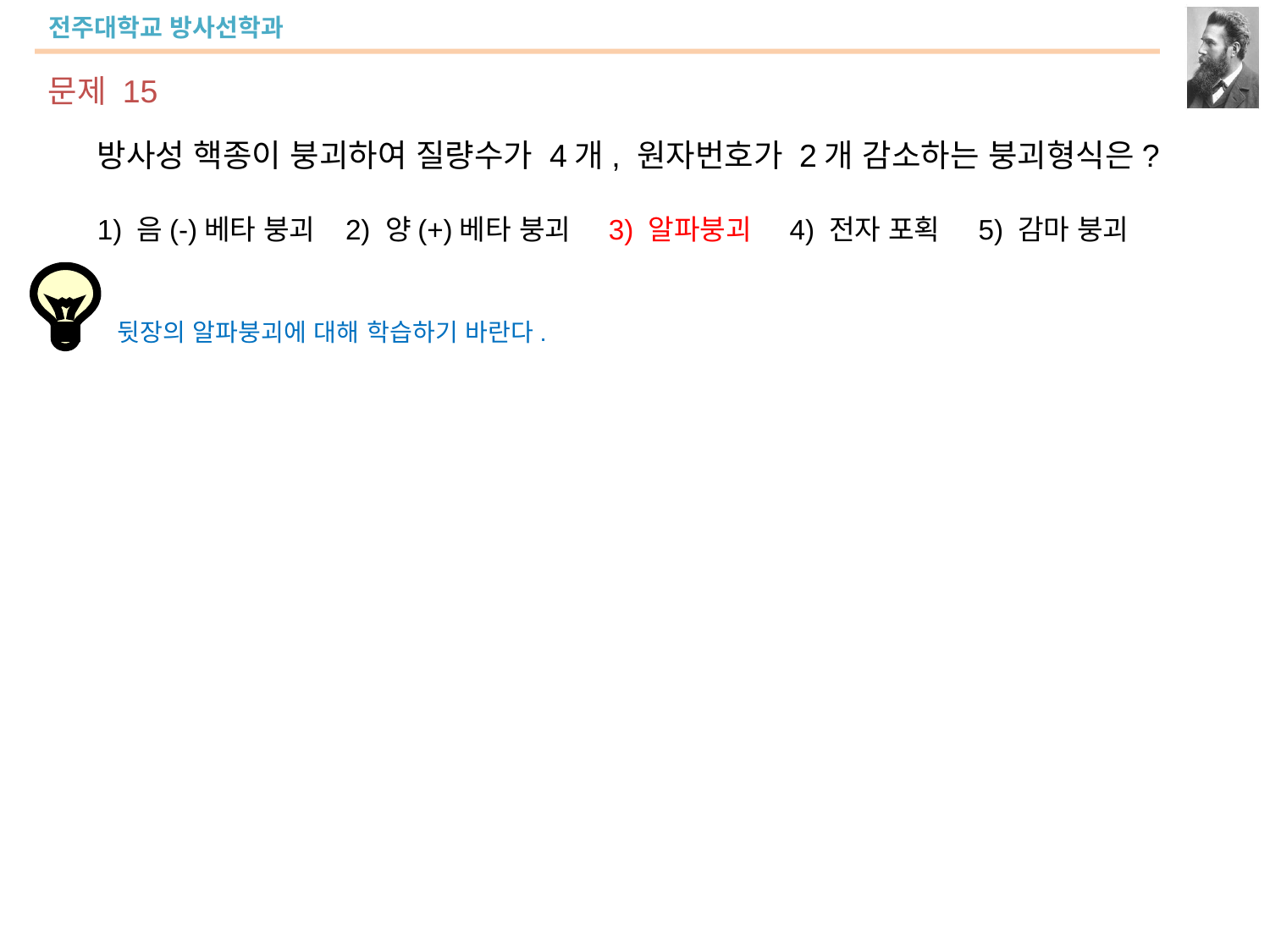

문제 15
방사성 핵종이 붕괴하여 질량수가 4개, 원자번호가 2개 감소하는 붕괴형식은?

1) 음(-)베타 붕괴   2) 양(+)베타 붕괴    3) 알파붕괴    4) 전자 포획    5) 감마 붕괴

뒷장의 알파붕괴에 대해 학습하기 바란다.